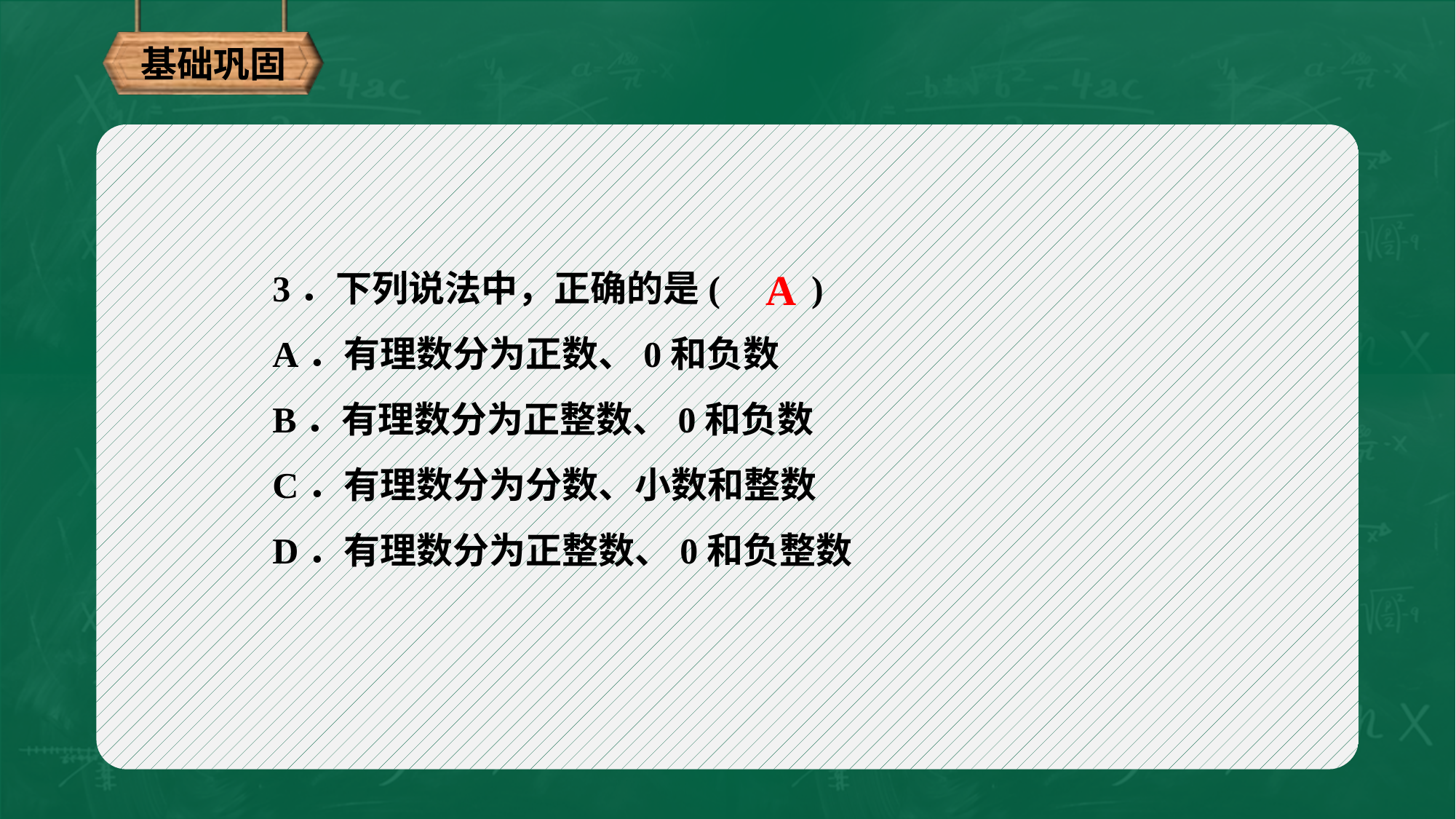

基础巩固
3．下列说法中，正确的是(          )
A．有理数分为正数、0和负数
B．有理数分为正整数、0和负数
C．有理数分为分数、小数和整数
D．有理数分为正整数、0和负整数
A